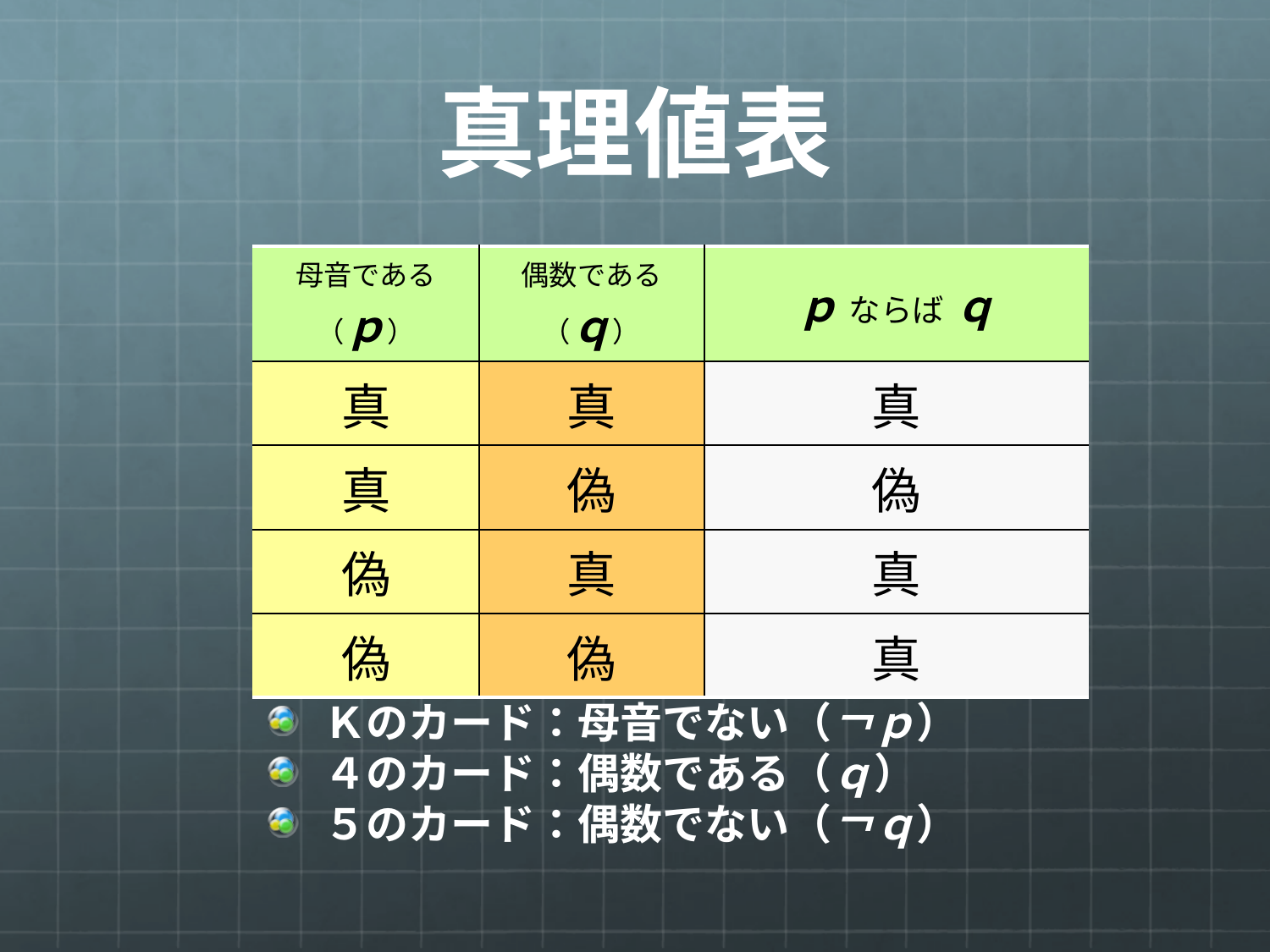

# 真理値表
| 母音である（ｐ） | 偶数である（ｑ） | ｐ ならば ｑ |
| --- | --- | --- |
| 真 | 真 | 真 |
| 真 | 偽 | 偽 |
| 偽 | 真 | 真 |
| 偽 | 偽 | 真 |
Ａのカード：母音である（ｐ）
Ｋのカード：母音でない（￢ｐ）
４のカード：偶数である（ｑ）
５のカード：偶数でない（￢ｑ）